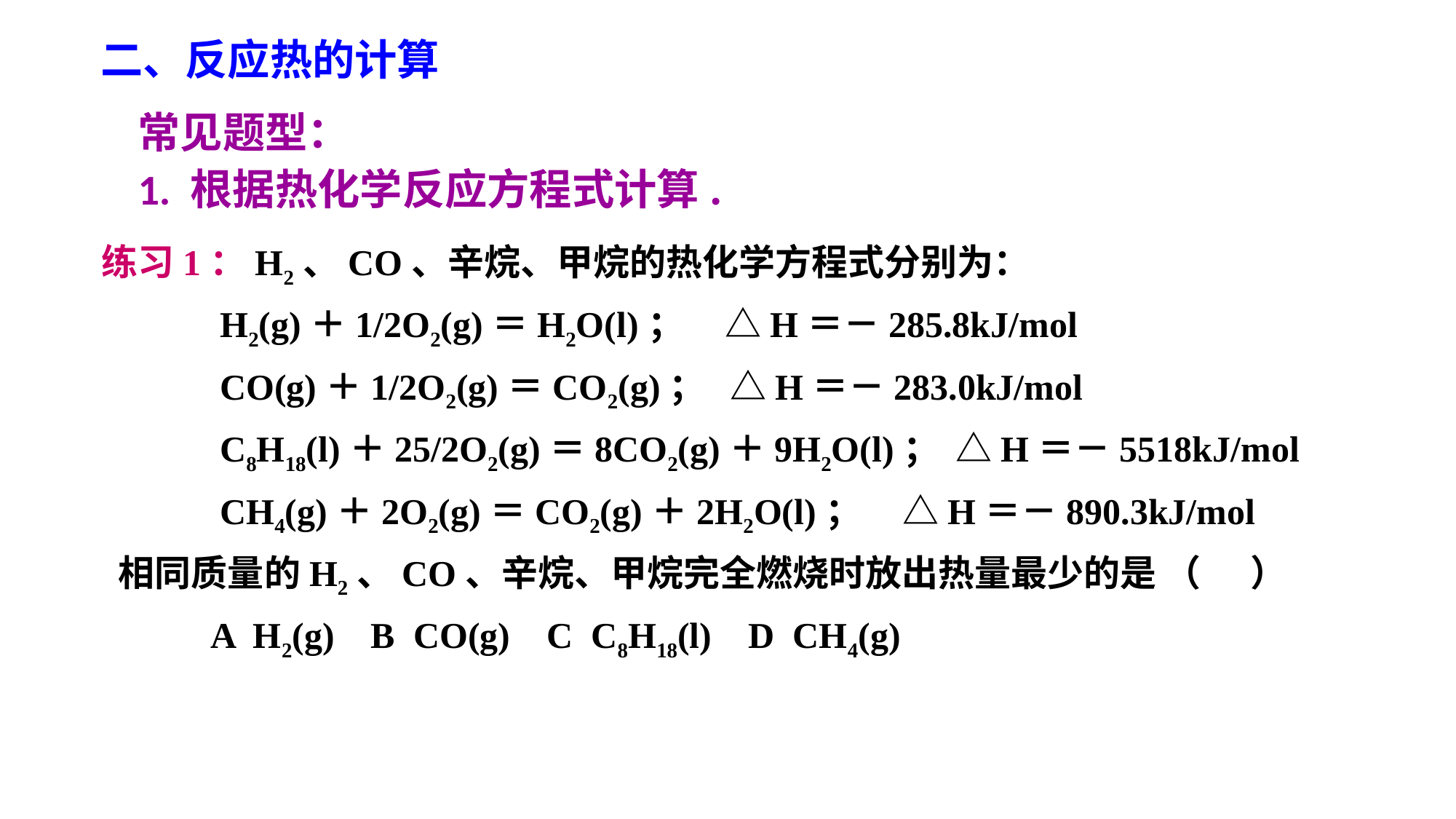

二、反应热的计算
常见题型：
1. 根据热化学反应方程式计算.
练习1：H2、CO、辛烷、甲烷的热化学方程式分别为：
             H2(g)＋1/2O2(g)＝H2O(l)；     △H＝－285.8kJ/mol
             CO(g)＋1/2O2(g)＝CO2(g)；   △H＝－283.0kJ/mol
             C8H18(l)＋25/2O2(g)＝8CO2(g)＋9H2O(l)；  △H＝－5518kJ/mol
             CH4(g)＋2O2(g)＝CO2(g)＋2H2O(l)；     △H＝－890.3kJ/mol
 相同质量的H2、CO、辛烷、甲烷完全燃烧时放出热量最少的是 （      ）
            A  H2(g)    B  CO(g)    C  C8H18(l)    D  CH4(g)